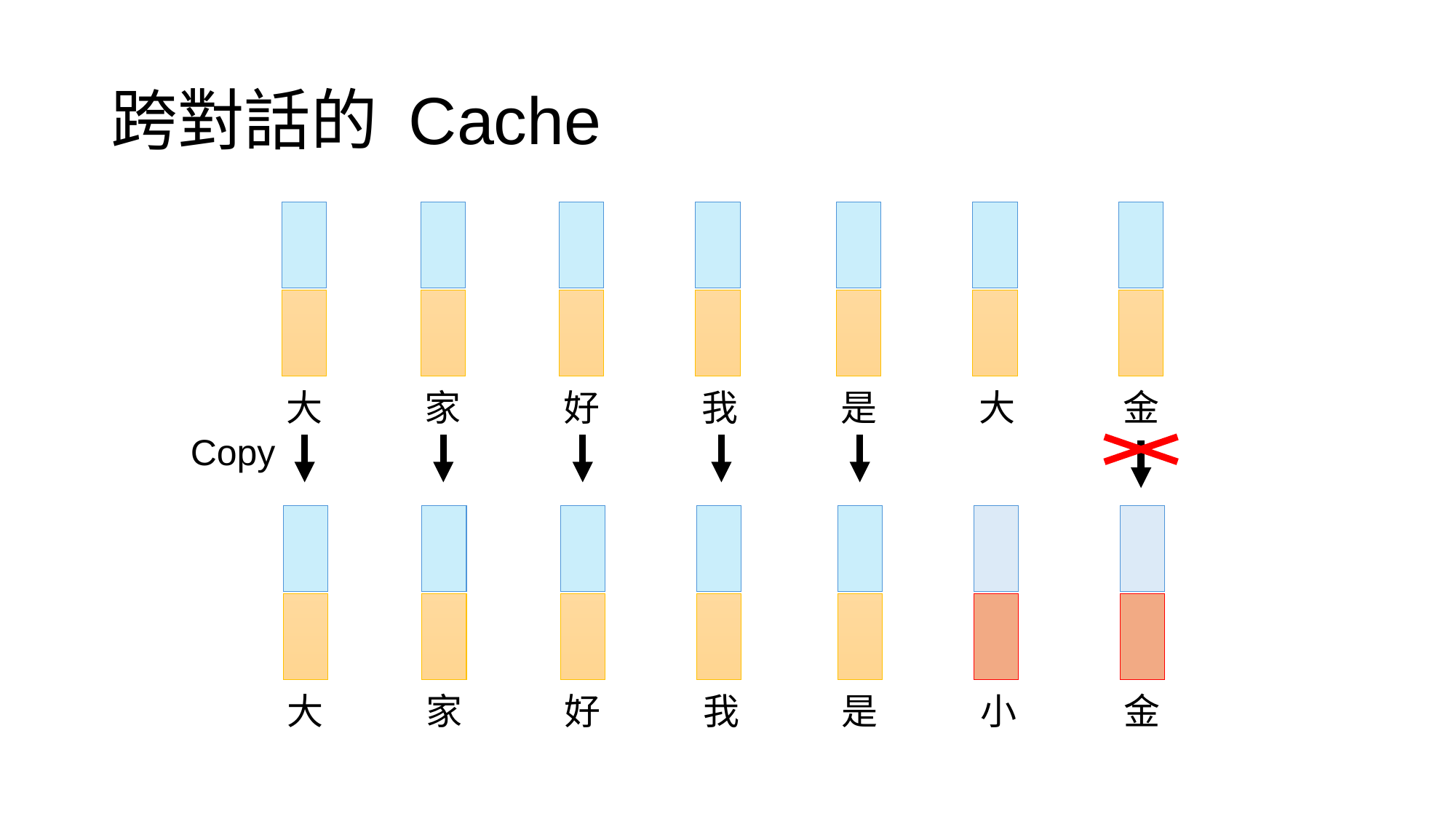

# 跨對話的 Cache

大
家
好
我
是
大
金
Copy

大
家
好
我
是
小
金